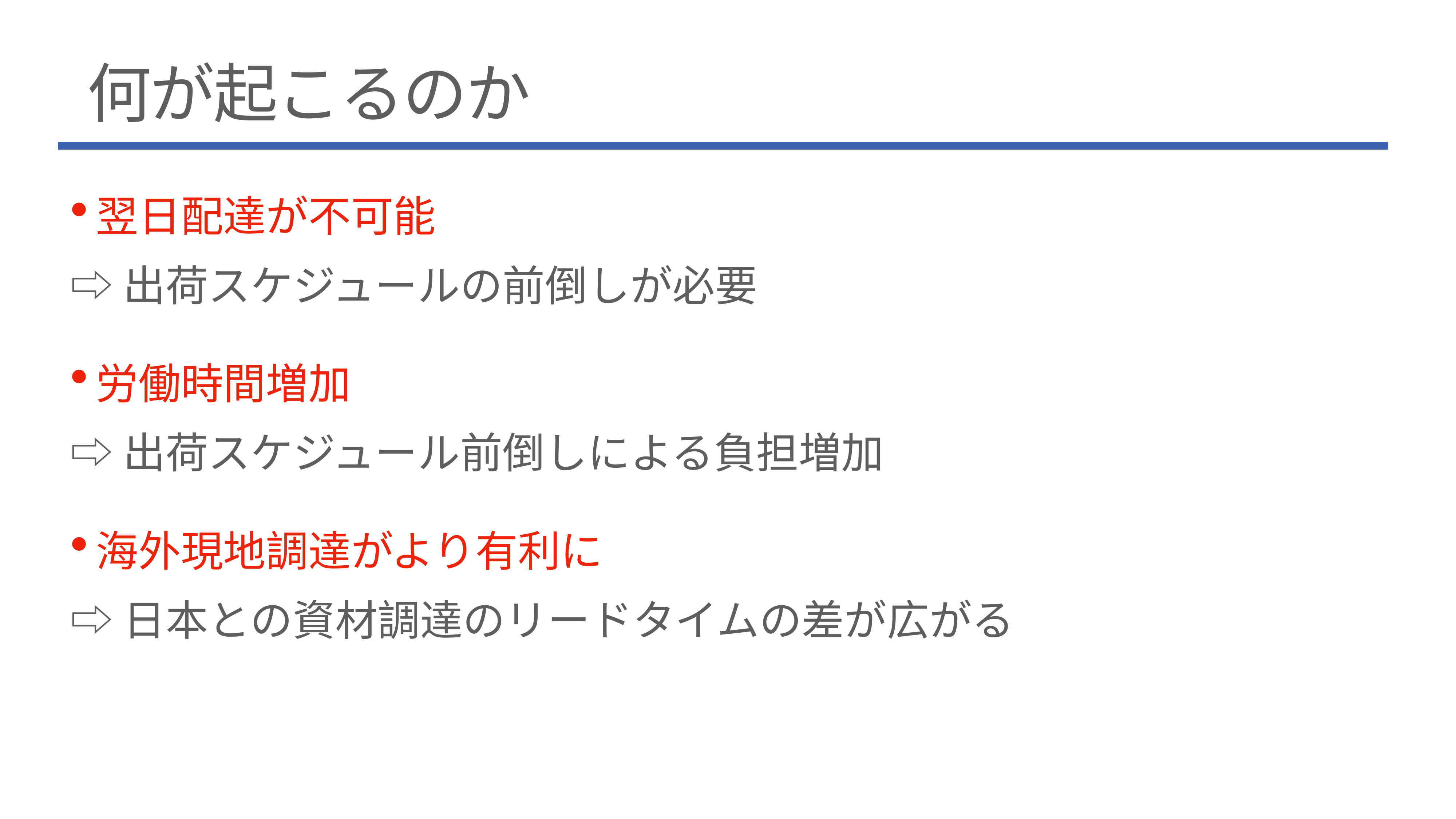

# 何が起こるのか

翌日配達が不可能
⇨出荷スケジュールの前倒しが必要

労働時間増加
⇨出荷スケジュール前倒しによる負担増加

海外現地調達がより有利に
⇨日本との資材調達のリードタイムの差が広がる